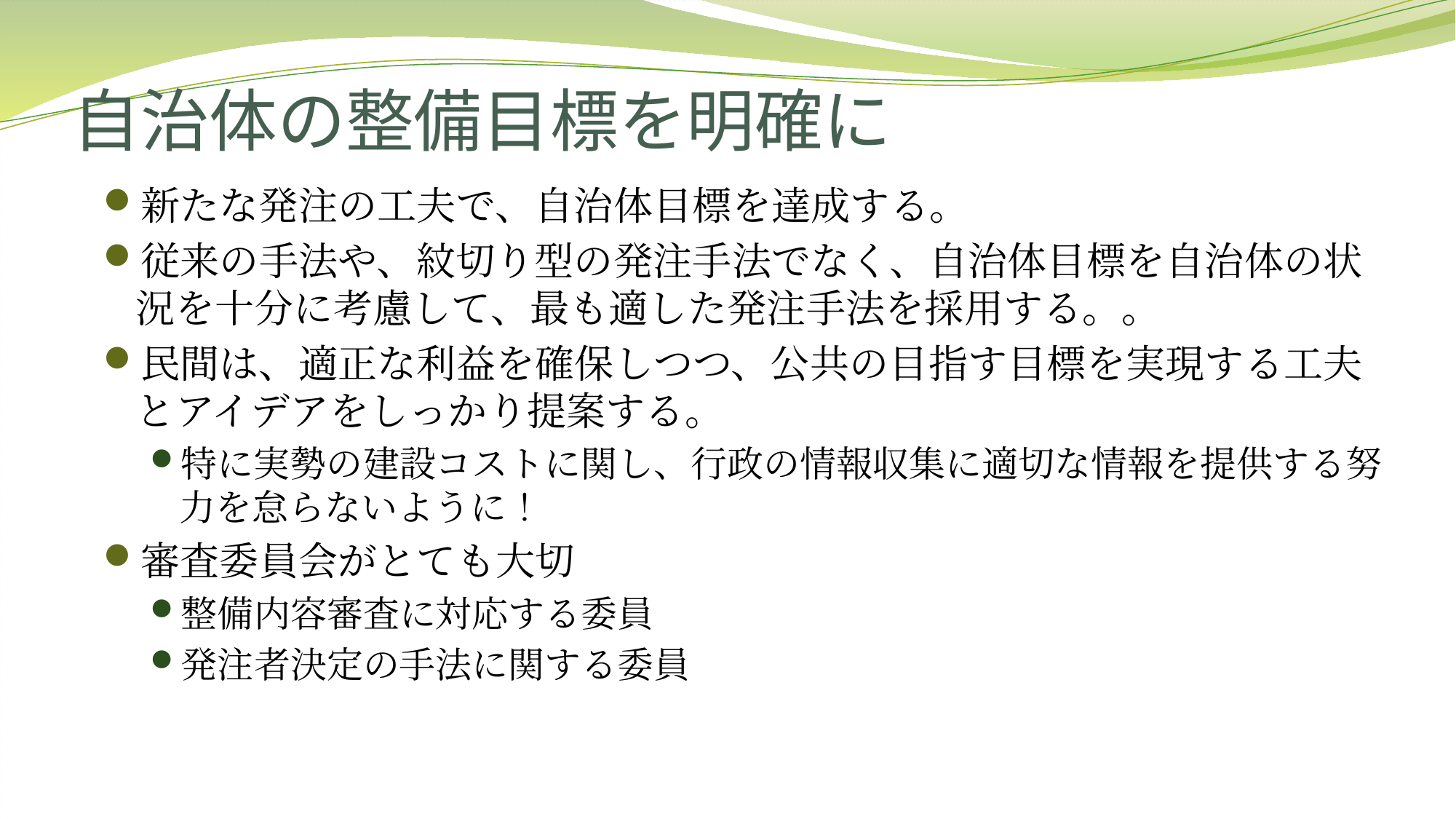

# 自治体の整備目標を明確に
新たな発注の工夫で、自治体目標を達成する。
従来の手法や、紋切り型の発注手法でなく、自治体目標を自治体の状況を十分に考慮して、最も適した発注手法を採用する。。
民間は、適正な利益を確保しつつ、公共の目指す目標を実現する工夫とアイデアをしっかり提案する。
特に実勢の建設コストに関し、行政の情報収集に適切な情報を提供する努力を怠らないように！
審査委員会がとても大切
整備内容審査に対応する委員
発注者決定の手法に関する委員